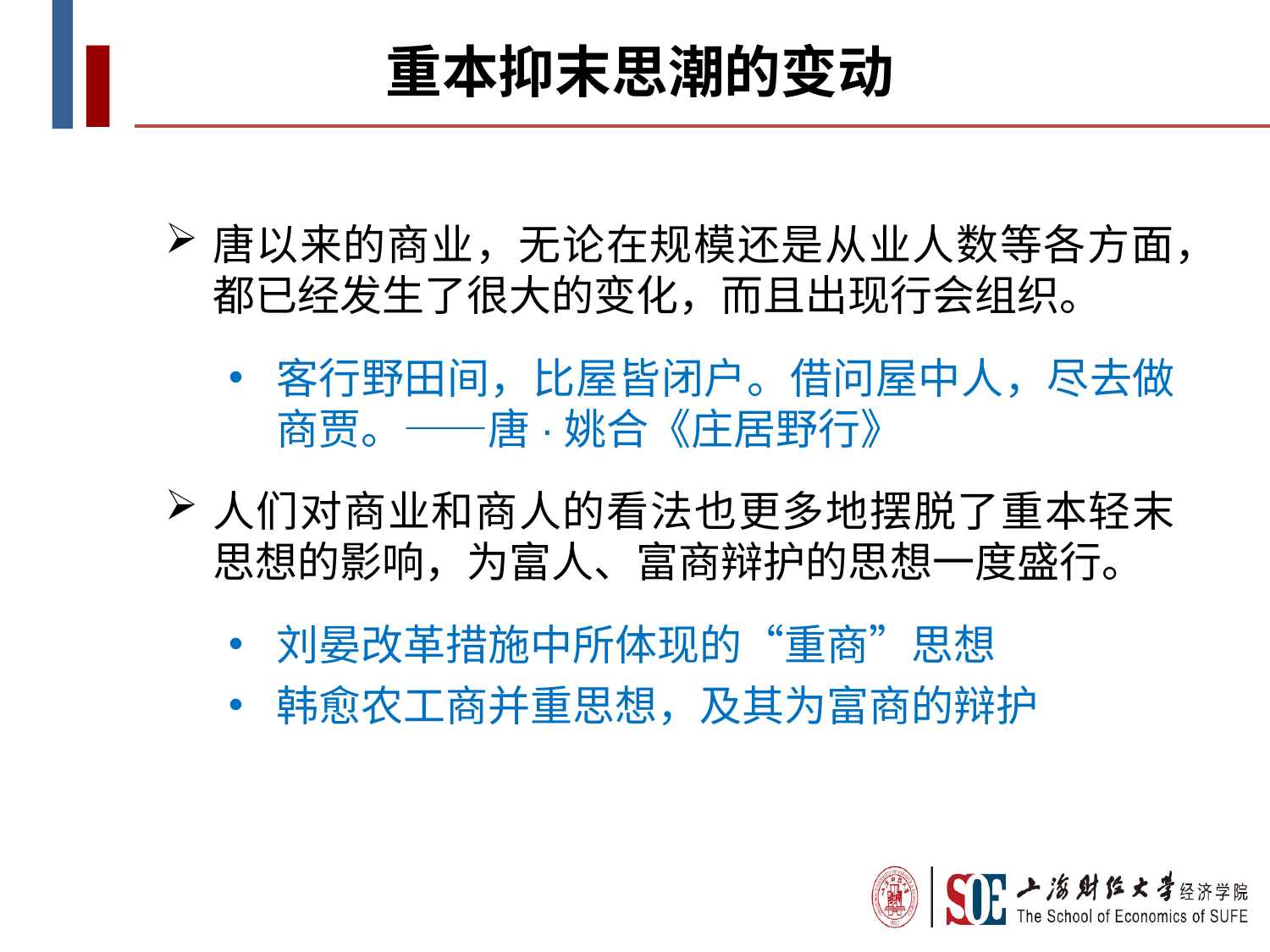

重本抑末思潮的变动
唐以来的商业，无论在规模还是从业人数等各方面，都已经发生了很大的变化，而且出现行会组织。
客行野田间，比屋皆闭户。借问屋中人，尽去做商贾。——唐·姚合《庄居野行》
人们对商业和商人的看法也更多地摆脱了重本轻末思想的影响，为富人、富商辩护的思想一度盛行。
刘晏改革措施中所体现的“重商”思想
韩愈农工商并重思想，及其为富商的辩护